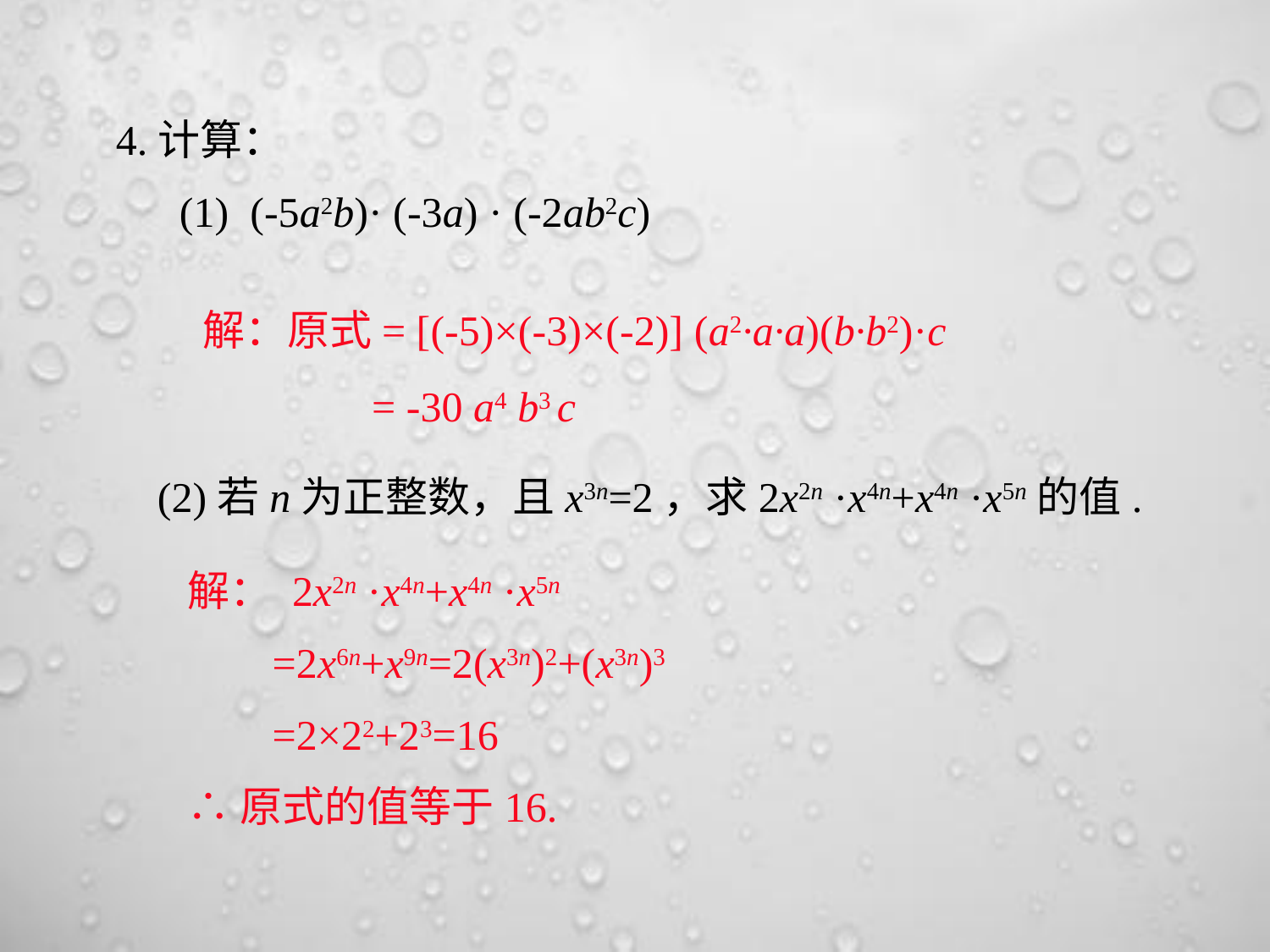

4.计算：
        (1)  (-5a2b)· (-3a) · (-2ab2c)
解：原式= [(-5)×(-3)×(-2)] (a2·a·a)(b·b2)·c
                = -30 a4 b3 c
(2)若n为正整数，且x3n=2，求2x2n ·x4n+x4n ·x5n的值.
解： 2x2n ·x4n+x4n ·x5n
        =2x6n+x9n=2(x3n)2+(x3n)3
        =2×22+23=16
∴原式的值等于16.